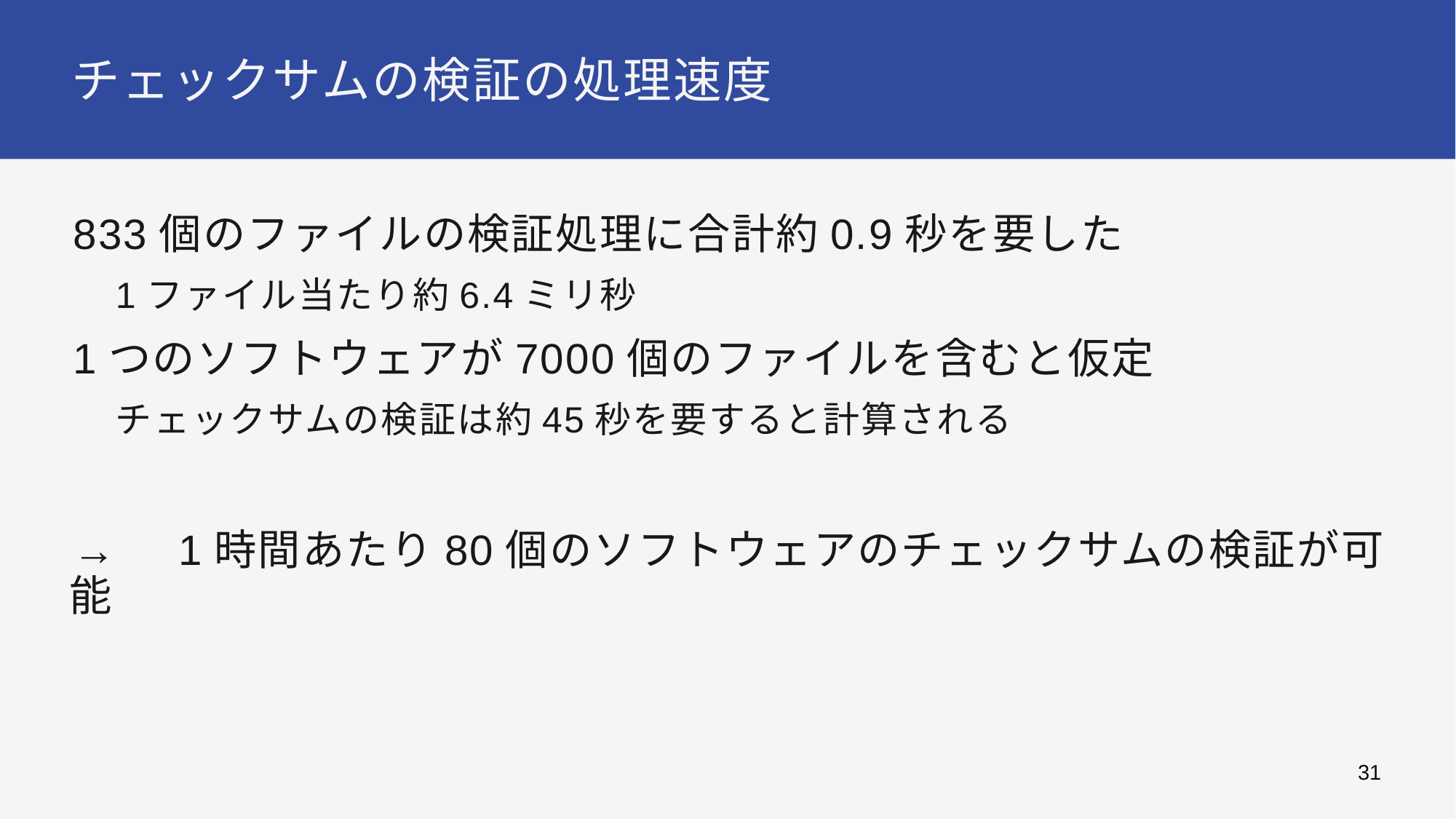

# チェックサムの検証の処理速度
833個のファイルの検証処理に合計約0.9秒を要した
1ファイル当たり約6.4ミリ秒
1つのソフトウェアが7000個のファイルを含むと仮定
チェックサムの検証は約45秒を要すると計算される

→	1時間あたり80個のソフトウェアのチェックサムの検証が可能

31
Feb/14/2023